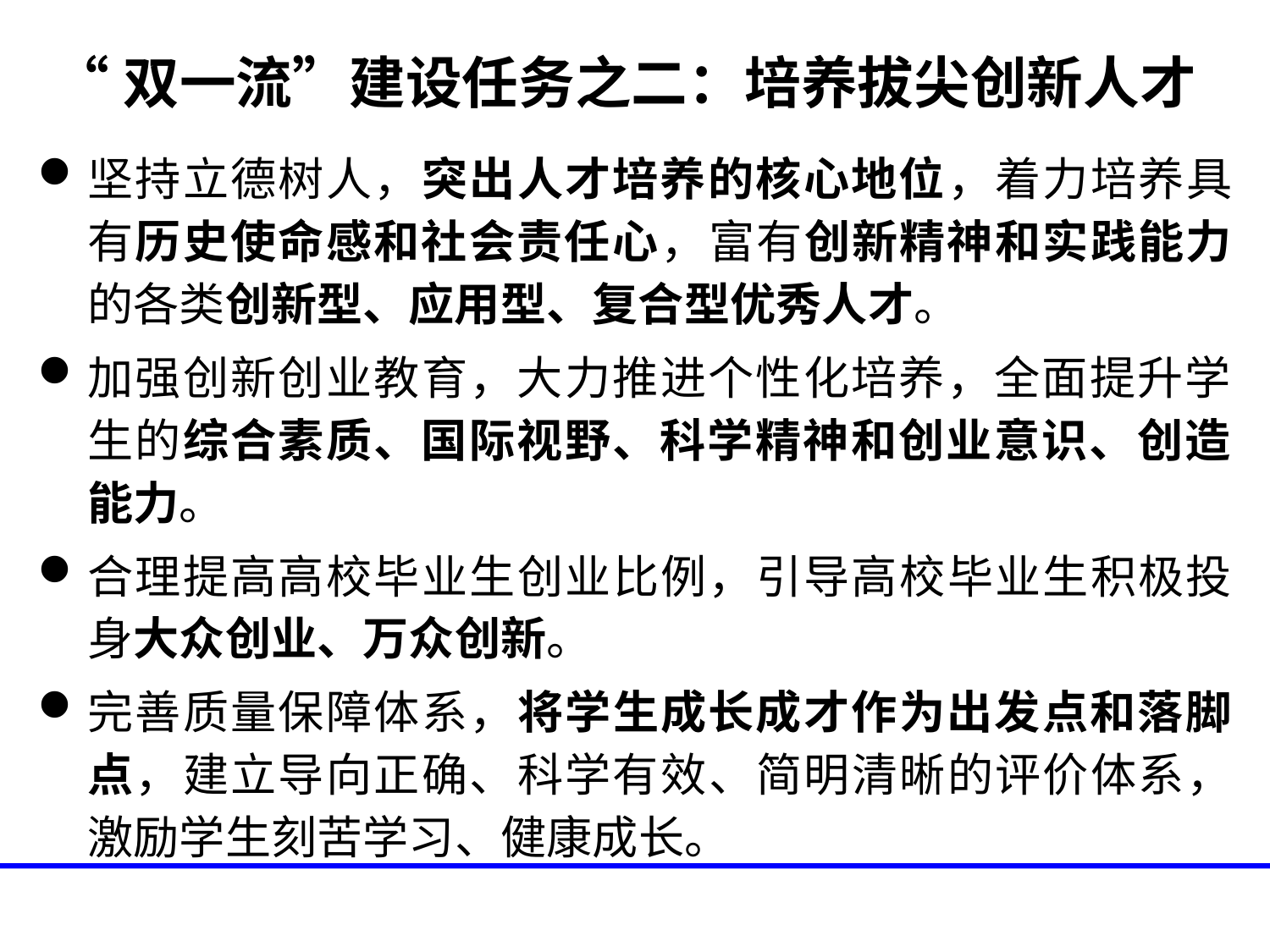

# “双一流”建设任务之二：培养拔尖创新人才
坚持立德树人，突出人才培养的核心地位，着力培养具有历史使命感和社会责任心，富有创新精神和实践能力的各类创新型、应用型、复合型优秀人才。
加强创新创业教育，大力推进个性化培养，全面提升学生的综合素质、国际视野、科学精神和创业意识、创造能力。
合理提高高校毕业生创业比例，引导高校毕业生积极投身大众创业、万众创新。
完善质量保障体系，将学生成长成才作为出发点和落脚点，建立导向正确、科学有效、简明清晰的评价体系，激励学生刻苦学习、健康成长。